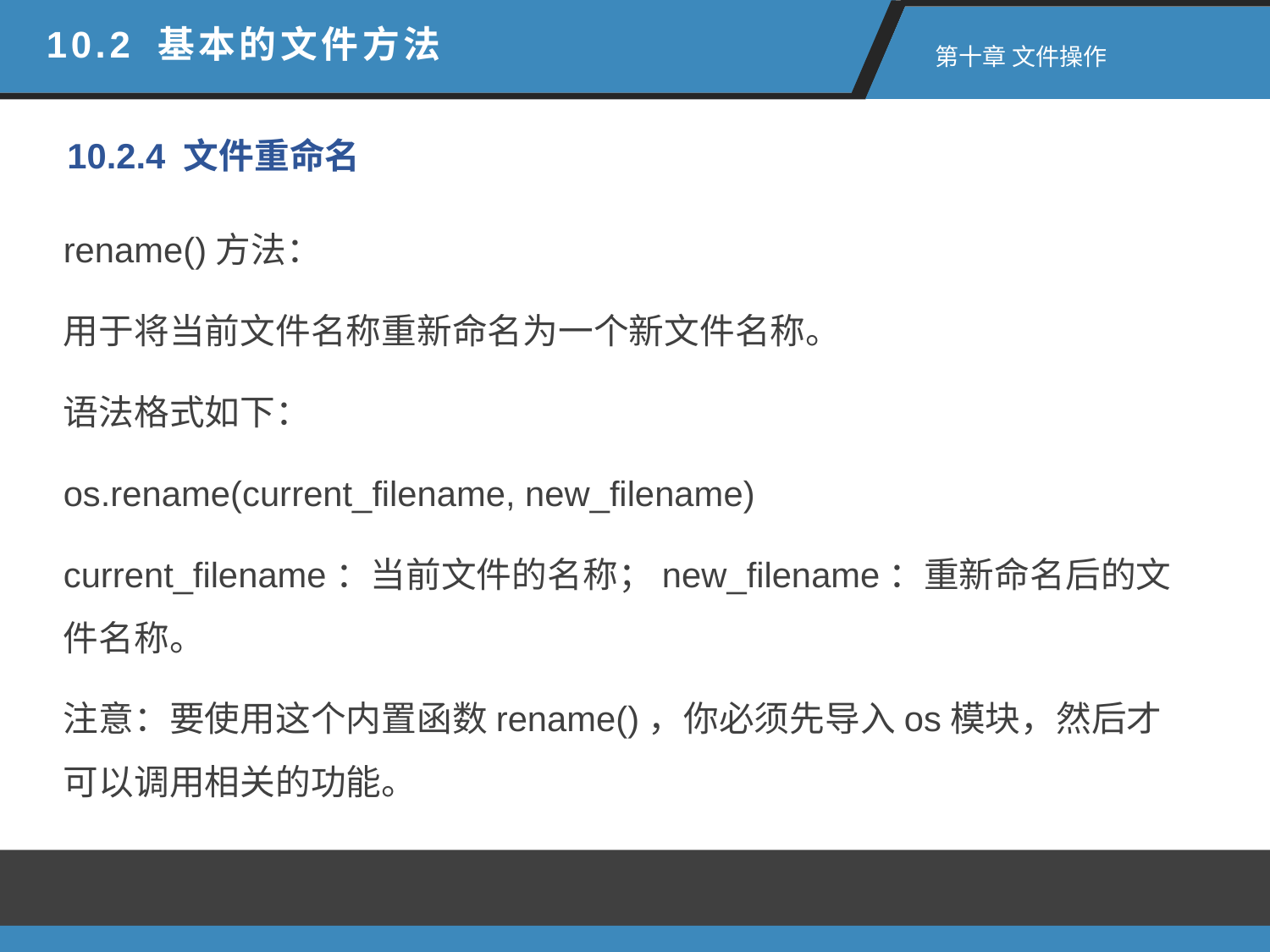

10.2 基本的文件方法
  第十章 文件操作
10.2.4 文件重命名
rename()方法：
用于将当前文件名称重新命名为一个新文件名称。
语法格式如下：
os.rename(current_filename, new_filename)
current_filename：当前文件的名称；new_filename：重新命名后的文件名称。
注意：要使用这个内置函数rename()，你必须先导入os模块，然后才可以调用相关的功能。